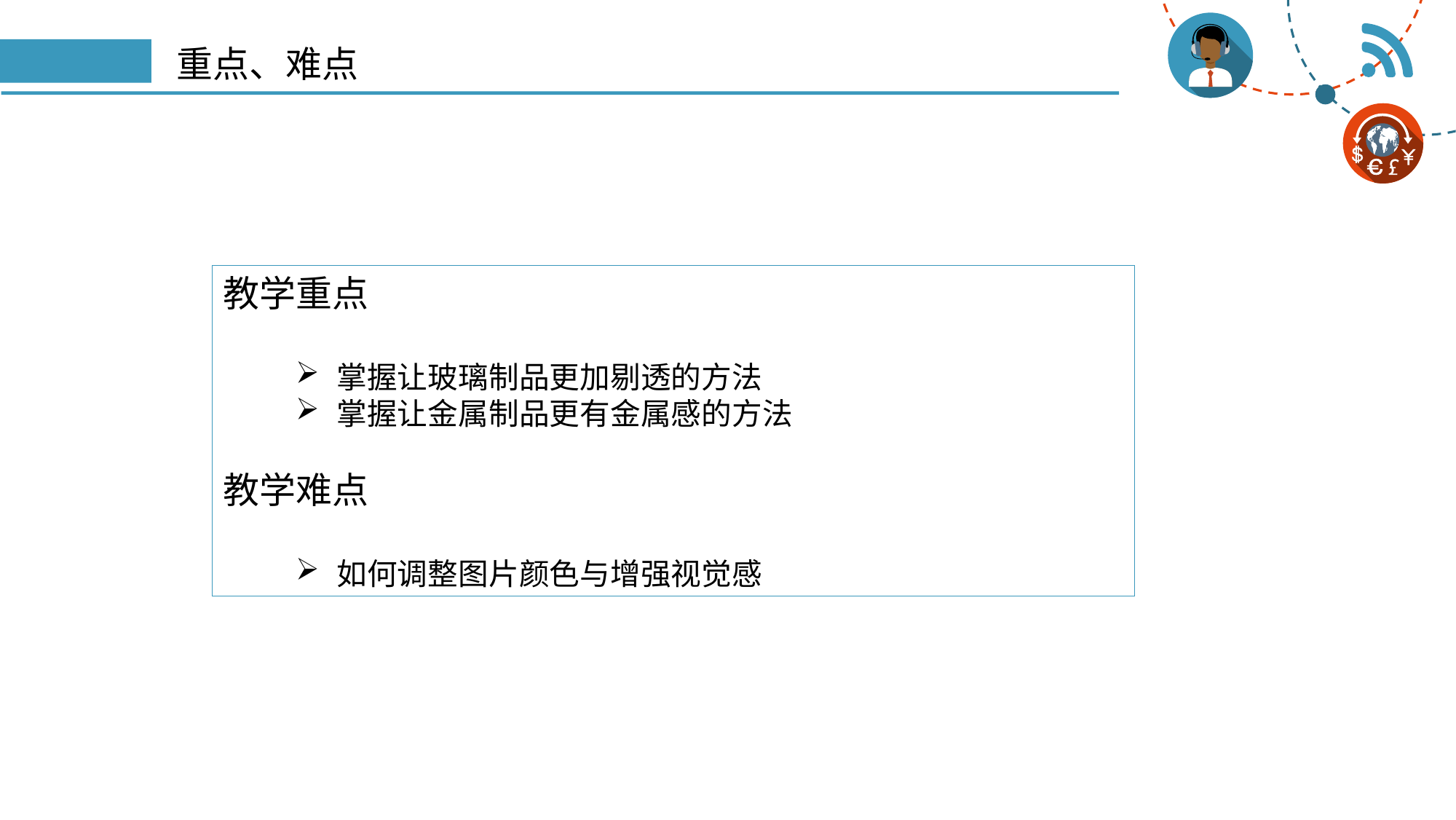

# 重点、难点
教学重点

掌握让玻璃制品更加剔透的方法
掌握让金属制品更有金属感的方法

教学难点

如何调整图片颜色与增强视觉感